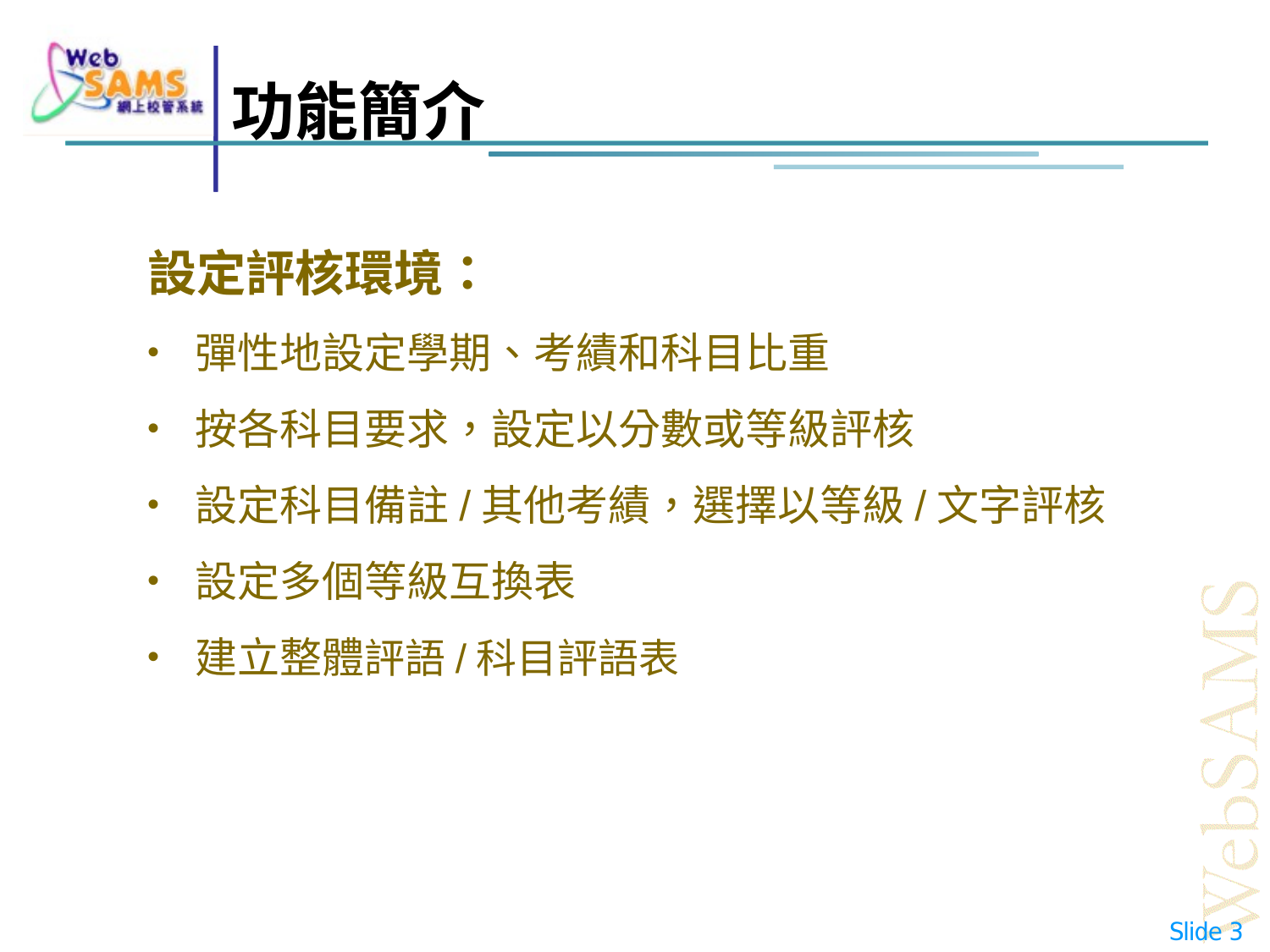

功能簡介
設定評核環境：
彈性地設定學期、考績和科目比重
按各科目要求，設定以分數或等級評核
設定科目備註/其他考績，選擇以等級/文字評核
設定多個等級互換表
建立整體評語/科目評語表